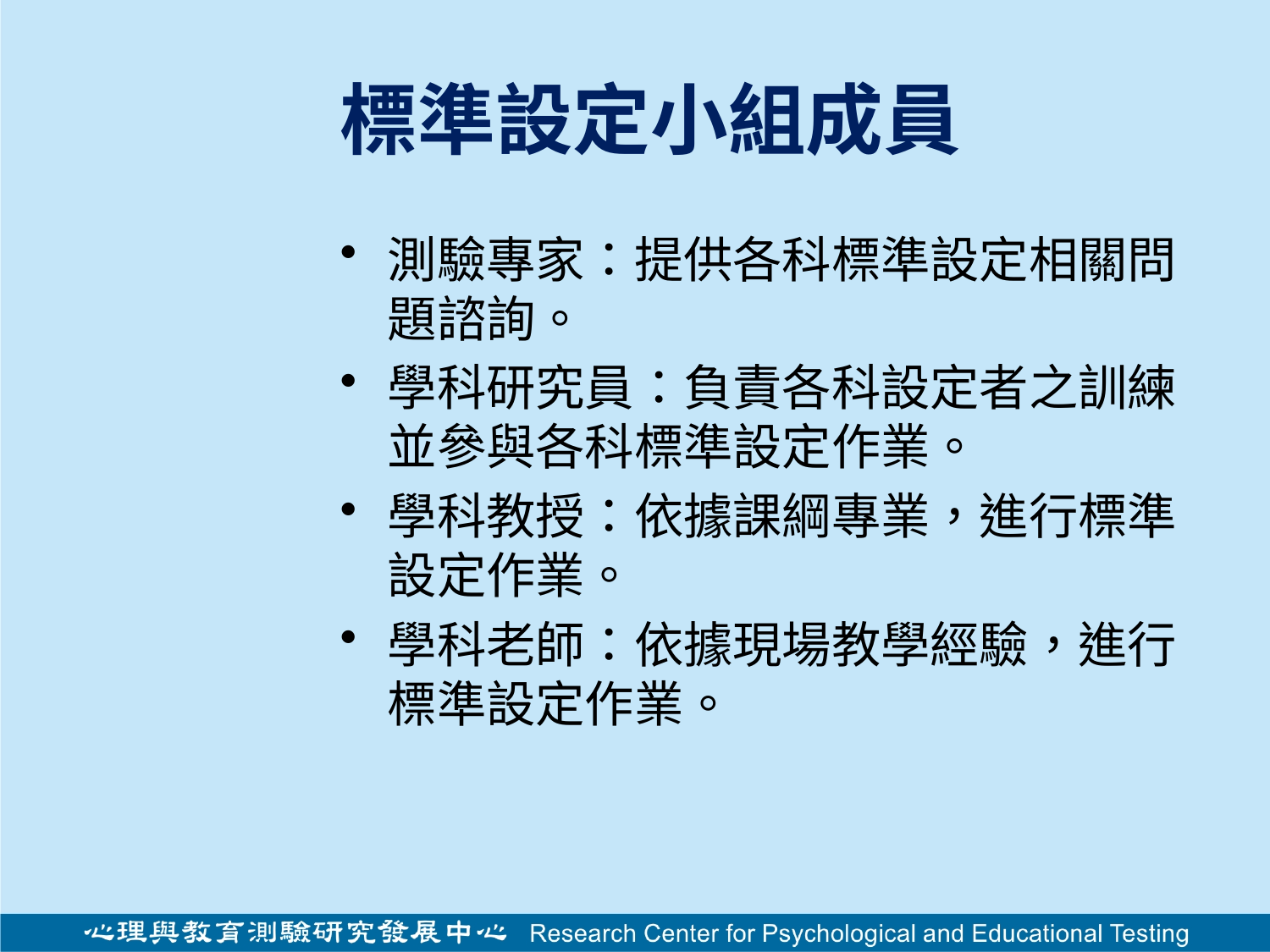

# 標準設定小組成員
測驗專家：提供各科標準設定相關問題諮詢。
學科研究員：負責各科設定者之訓練並參與各科標準設定作業。
學科教授：依據課綱專業，進行標準設定作業。
學科老師：依據現場教學經驗，進行標準設定作業。